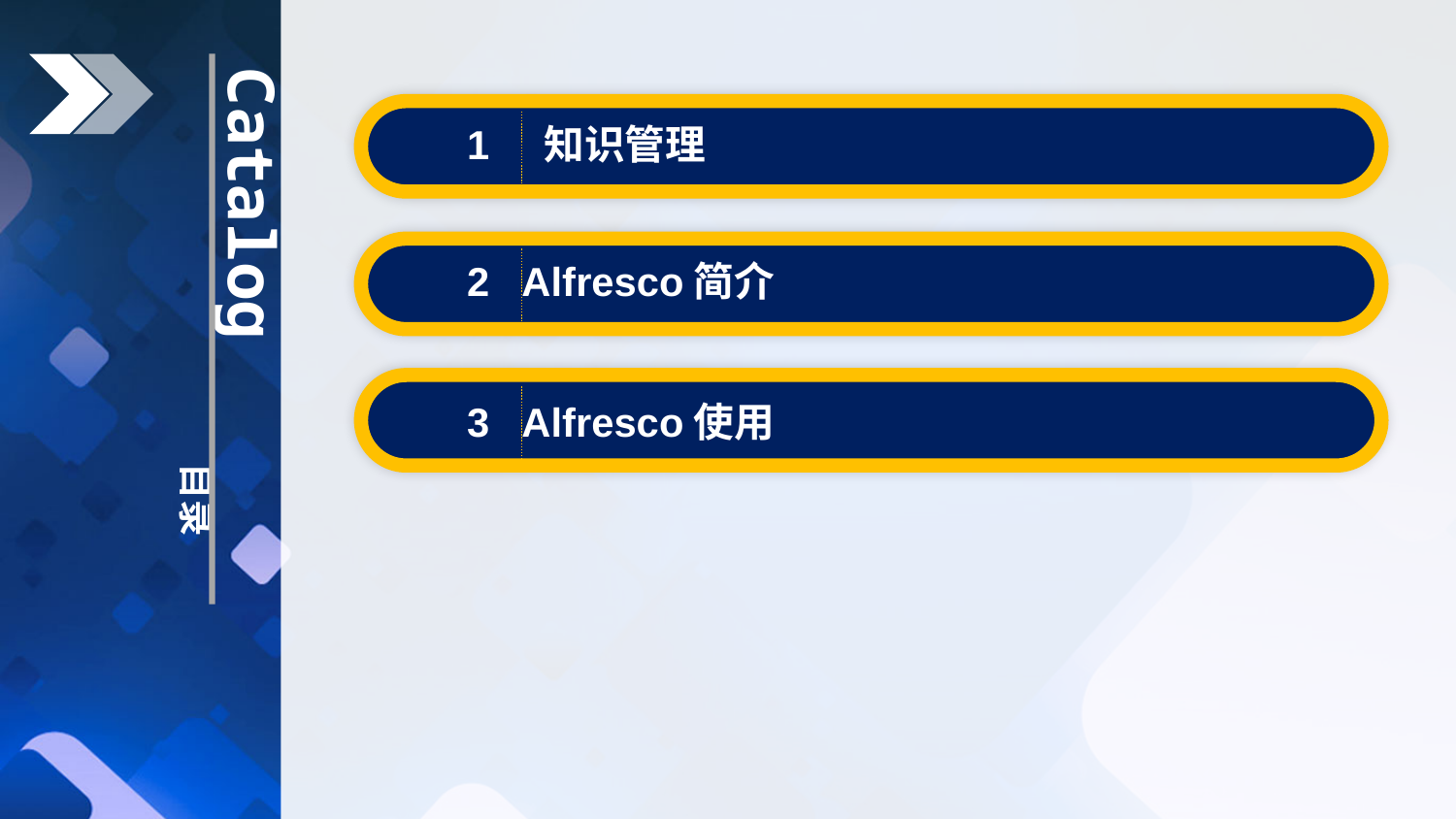

1    知识管理
Catalog

2   Alfresco简介

3   Alfresco使用
目录